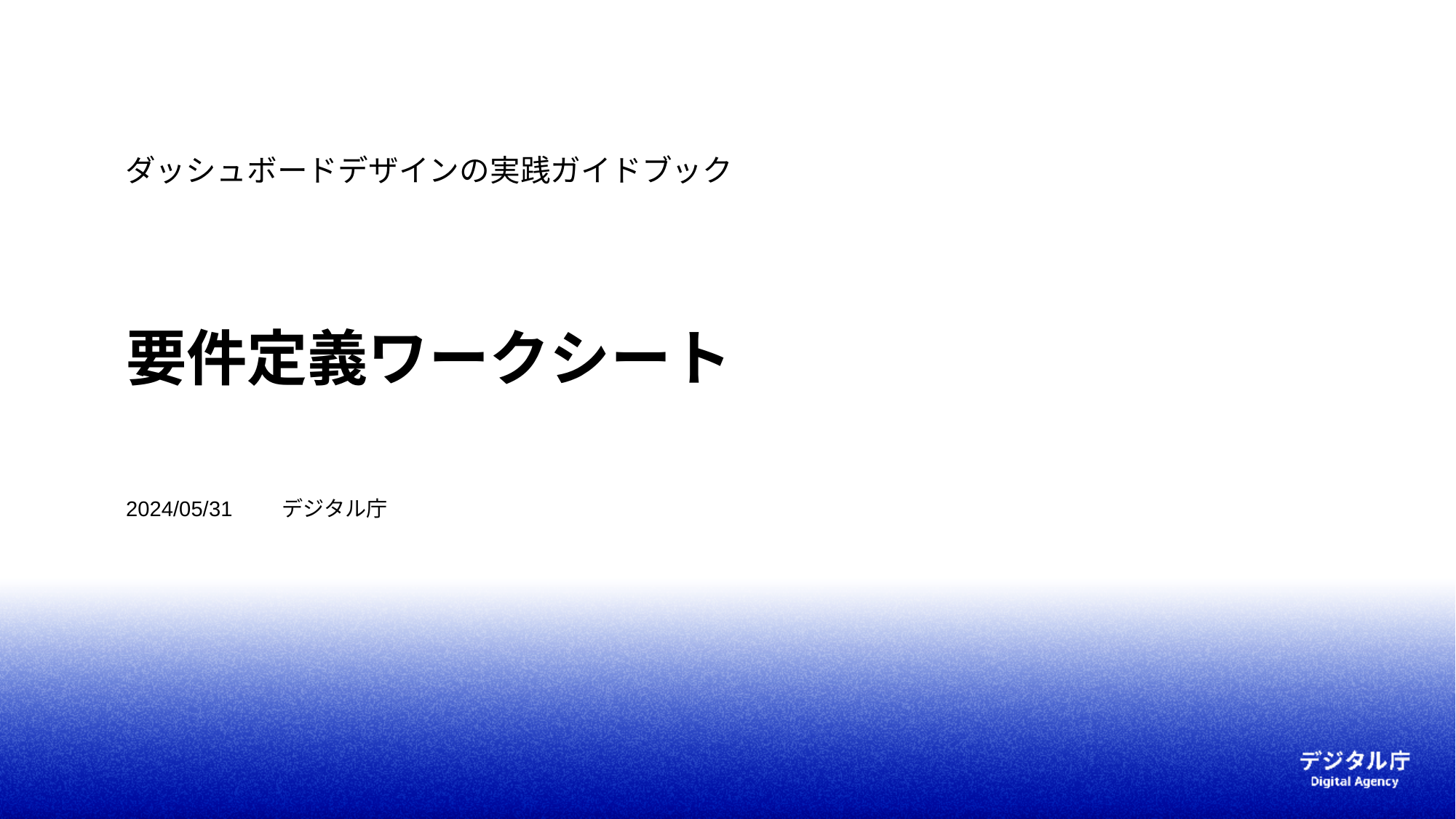

ダッシュボードデザインの実践ガイドブック
# 要件定義ワークシート
2024/05/31
デジタル庁